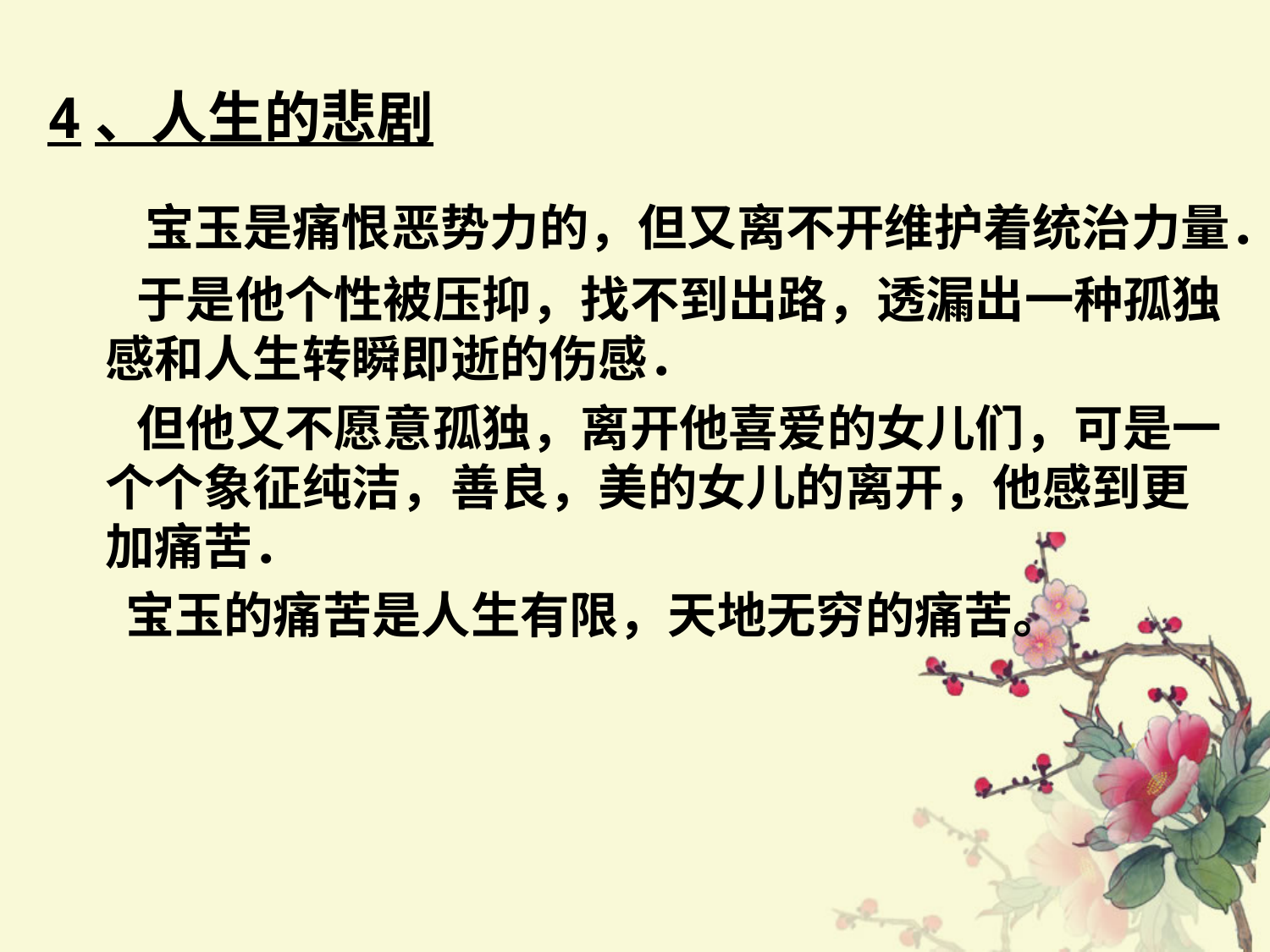

# 4、人生的悲剧
     宝玉是痛恨恶势力的，但又离不开维护着统治力量．
      于是他个性被压抑，找不到出路，透漏出一种孤独感和人生转瞬即逝的伤感．
      但他又不愿意孤独，离开他喜爱的女儿们，可是一个个象征纯洁，善良，美的女儿的离开，他感到更加痛苦．
     宝玉的痛苦是人生有限，天地无穷的痛苦。